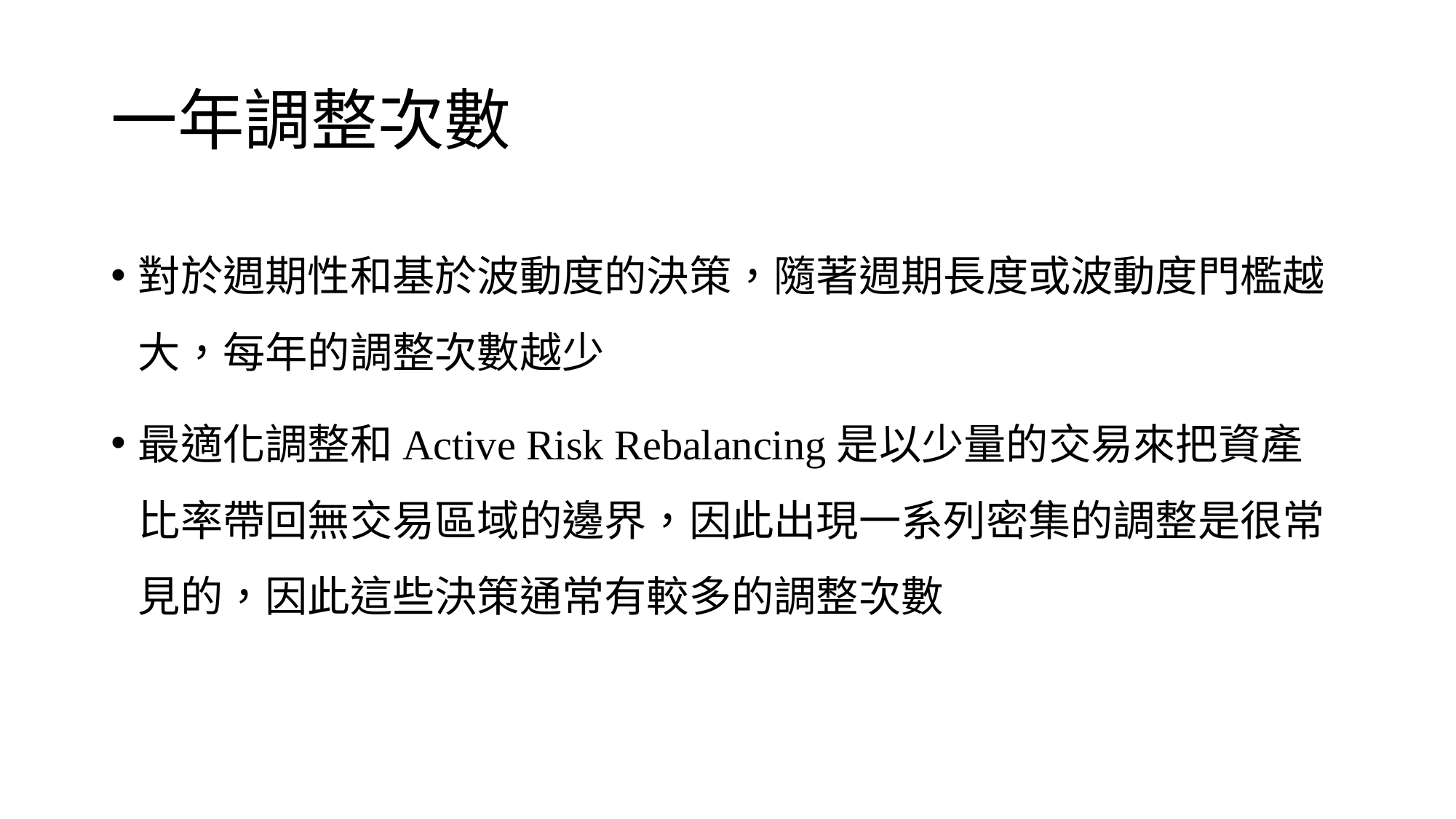

# 一年調整次數
對於週期性和基於波動度的決策，隨著週期長度或波動度門檻越大，每年的調整次數越少
最適化調整和Active Risk Rebalancing是以少量的交易來把資產比率帶回無交易區域的邊界，因此出現一系列密集的調整是很常見的，因此這些決策通常有較多的調整次數